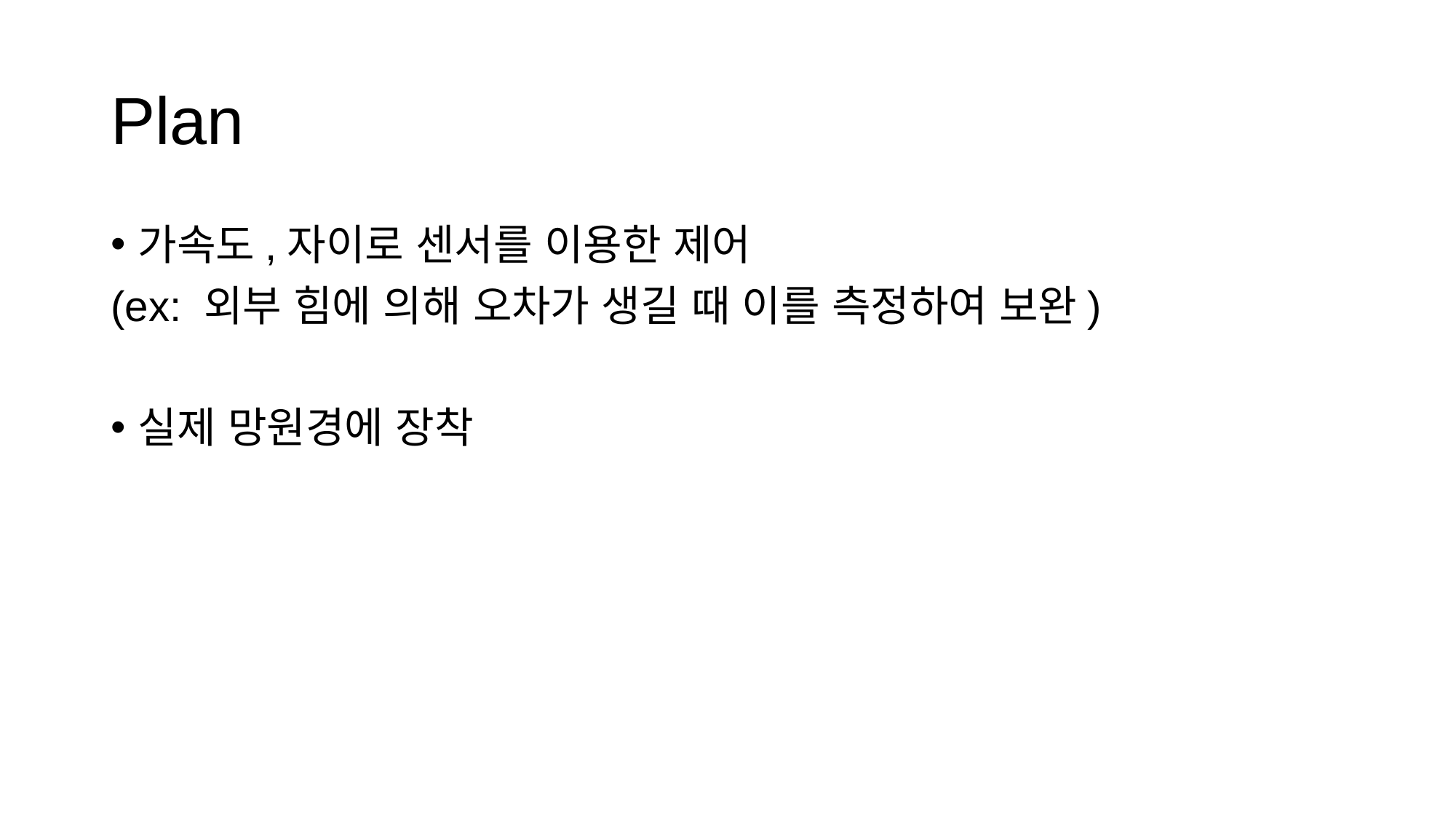

# Plan
가속도,자이로 센서를 이용한 제어
(ex: 외부 힘에 의해 오차가 생길 때 이를 측정하여 보완)

실제 망원경에 장착